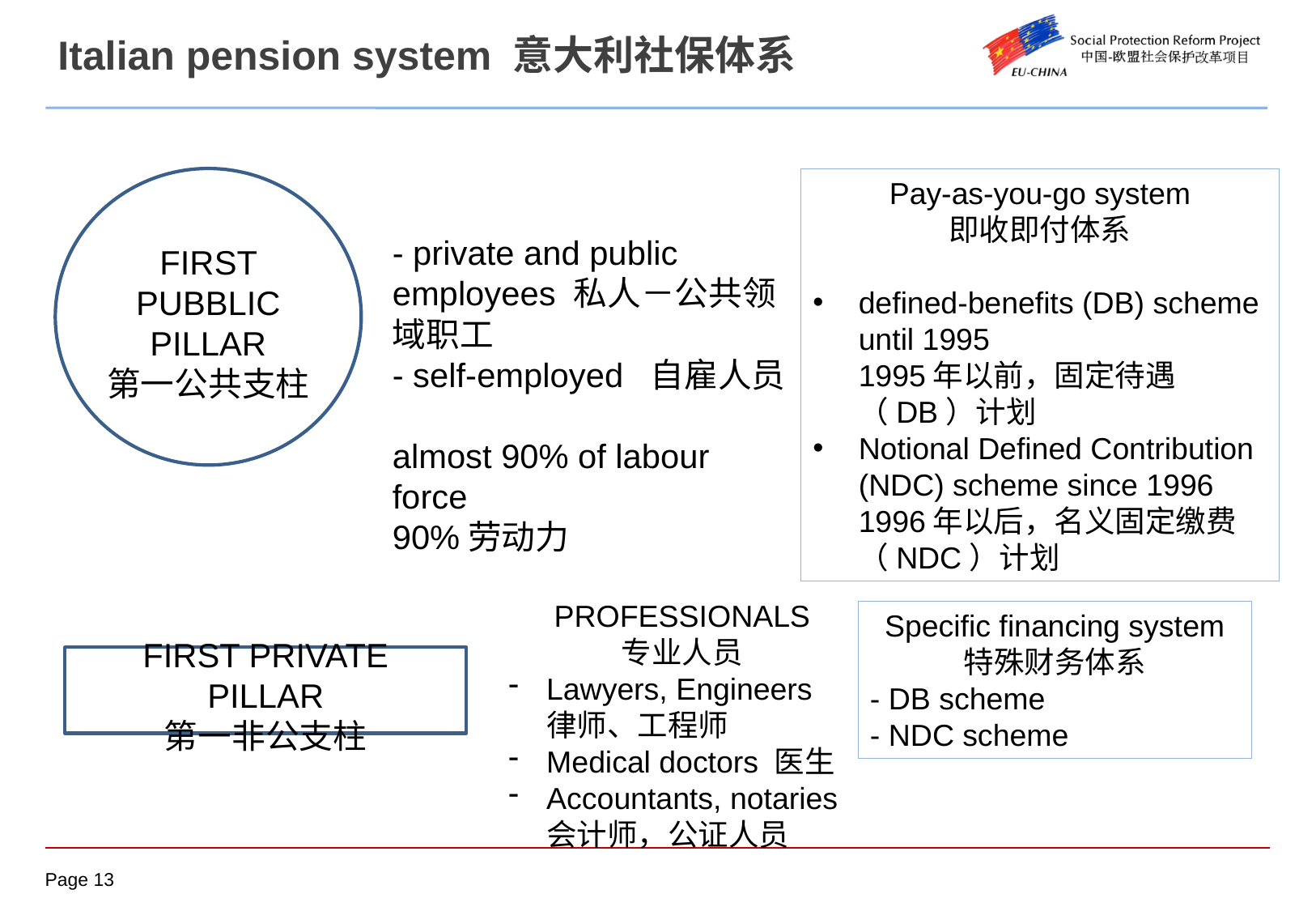

Italian pension system 意大利社保体系

Pay-as-you-go system
即收即付体系

defined-benefits (DB) scheme until 1995
1995年以前，固定待遇（DB）计划
Notional Defined Contribution (NDC) scheme since 1996
1996年以后，名义固定缴费（NDC）计划
- private and public employees 私人－公共领域职工
- self-employed  自雇人员

almost 90% of labour force
90%劳动力
FIRST PUBBLIC PILLAR
第一公共支柱
PROFESSIONALS
专业人员
Lawyers, Engineers 律师、工程师
Medical doctors 医生
Accountants, notaries 会计师，公证人员
Specific financing system
特殊财务体系
- DB scheme
- NDC scheme
FIRST PRIVATE PILLAR
第一非公支柱